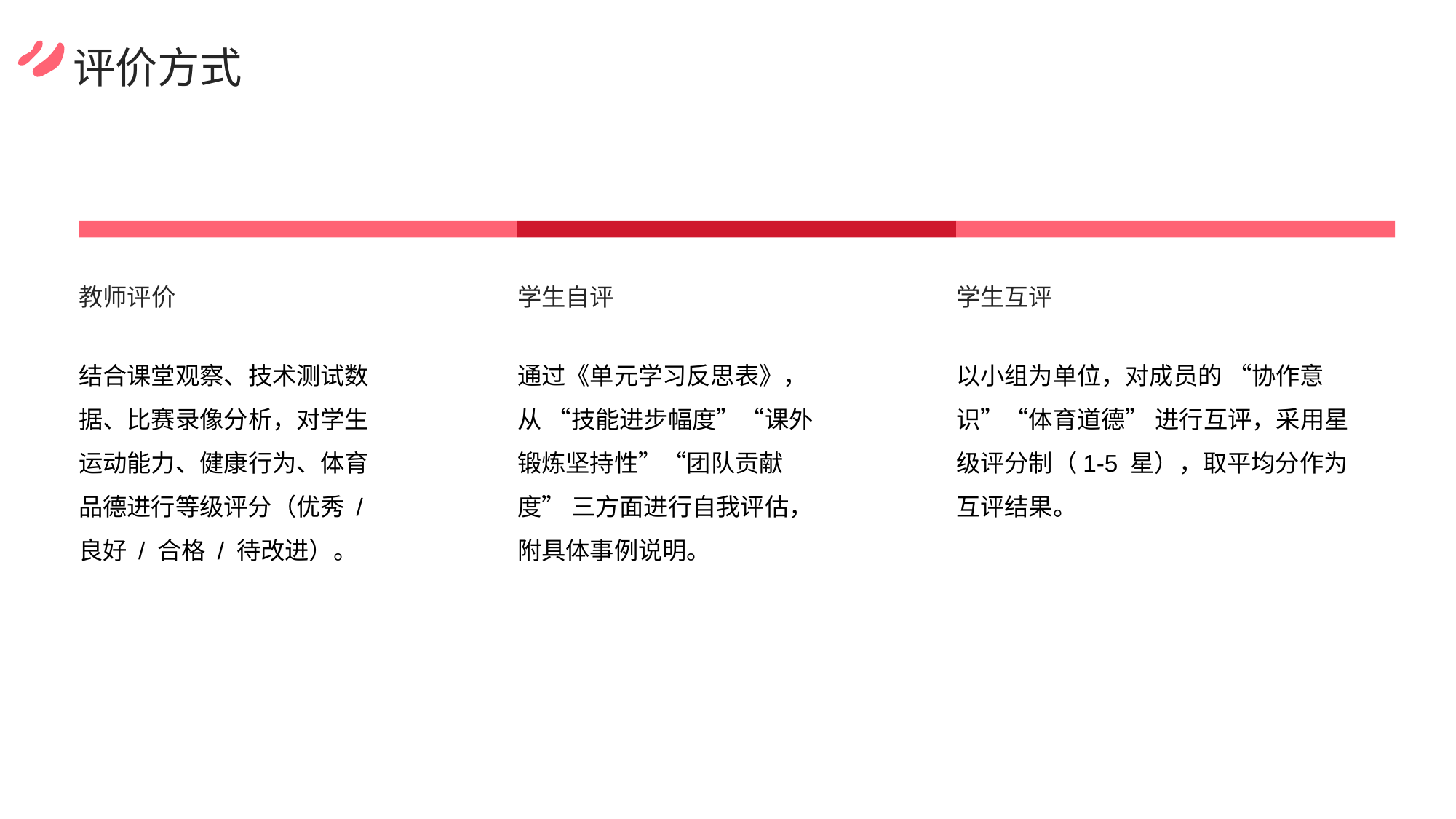

评价方式

教师评价
学生自评
学生互评
结合课堂观察、技术测试数据、比赛录像分析，对学生运动能力、健康行为、体育品德进行等级评分（优秀 / 良好 / 合格 / 待改进）。
通过《单元学习反思表》，从 “技能进步幅度”“课外锻炼坚持性”“团队贡献度” 三方面进行自我评估，附具体事例说明。
以小组为单位，对成员的 “协作意识”“体育道德” 进行互评，采用星级评分制（1-5 星），取平均分作为互评结果。